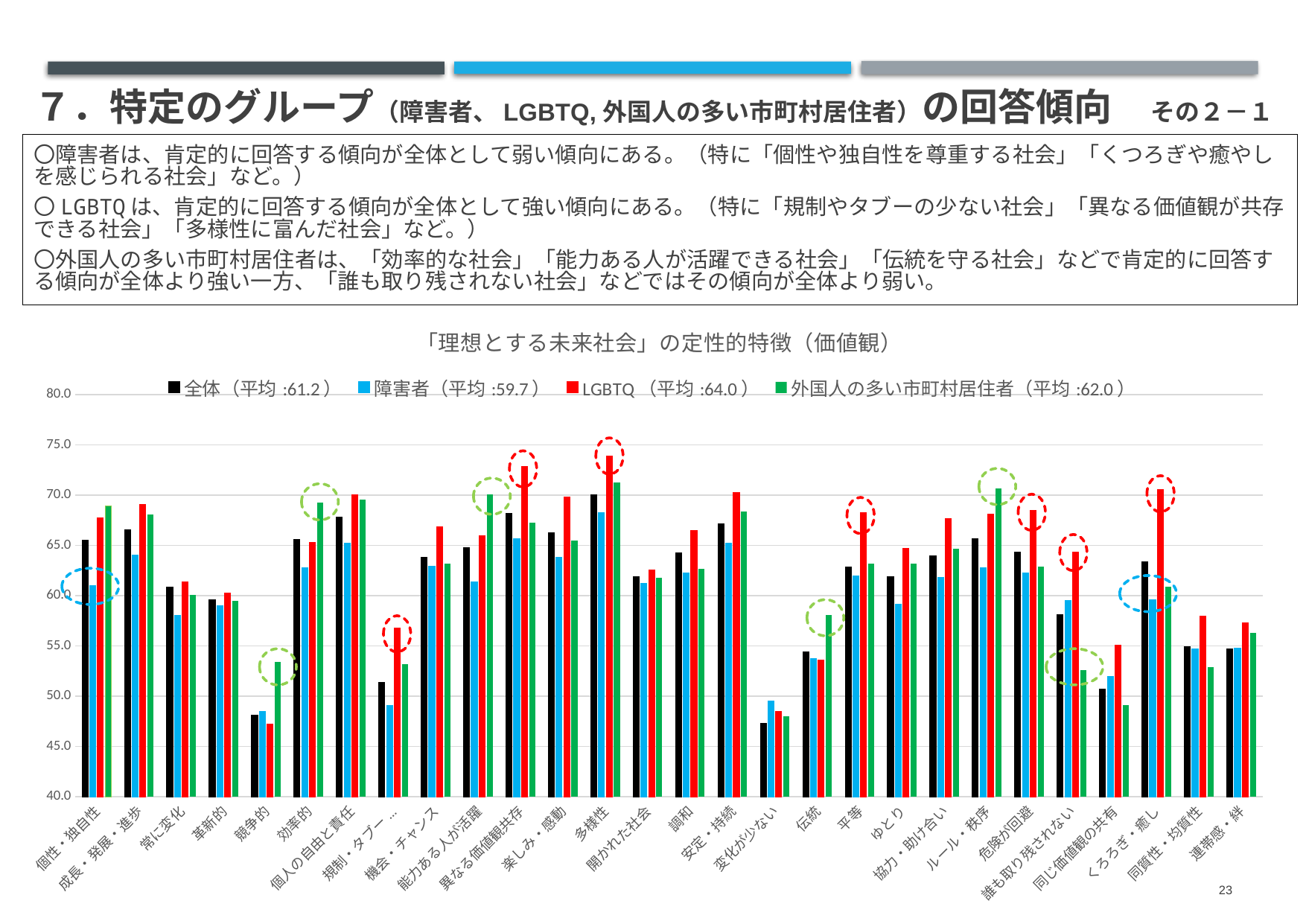

# ７．特定のグループ（障害者、LGBTQ,外国人の多い市町村居住者）の回答傾向　その２－１
〇障害者は、肯定的に回答する傾向が全体として弱い傾向にある。（特に「個性や独自性を尊重する社会」「くつろぎや癒やしを感じられる社会」など。）
〇LGBTQは、肯定的に回答する傾向が全体として強い傾向にある。（特に「規制やタブーの少ない社会」「異なる価値観が共存できる社会」「多様性に富んだ社会」など。）
〇外国人の多い市町村居住者は、「効率的な社会」「能力ある人が活躍できる社会」「伝統を守る社会」などで肯定的に回答する傾向が全体より強い一方、「誰も取り残されない社会」などではその傾向が全体より弱い。

### Chart: 「理想とする未来社会」の定性的特徴（価値観）

| Category | 全体（平均:61.2） | 障害者（平均:59.7） | LGBTQ（平均:64.0） | 外国人の多い市町村居住者（平均:62.0） |
|---|---|---|---|---|
| 個性・独自性 | 65.54337310544986 | 61.04417670682731 | 67.7547770700637 | 68.9655172413793 |
| 成長・発展・進歩 | 66.58336020638504 | 64.0562248995984 | 69.10828025477706 | 68.10344827586206 |
| 常に変化 | 60.85940019348597 | 58.03212851405621 | 61.38535031847133 | 60.05747126436781 |
| 革新的 | 59.63398903579491 | 59.036144578313255 | 60.27070063694267 | 59.48275862068966 |
| 競争的 | 48.11351177039664 | 48.493975903614455 | 47.21337579617835 | 53.44827586206897 |
| 効率的 | 65.61593034504999 | 62.75100401606425 | 65.28662420382165 | 69.25287356321839 |
| 個人の自由と責任 | 67.80070944856497 | 65.26104417670682 | 70.06369426751593 | 69.54022988505747 |
| 規制・タブーが少ない | 51.35440180586907 | 49.096385542168676 | 56.767515923566876 | 53.160919540229884 |
| 機会・チャンス | 63.818123186069 | 62.95180722891567 | 66.87898089171975 | 63.2183908045977 |
| 能力ある人が活躍 | 64.80973879393743 | 61.34538152610441 | 66.00318471337579 | 70.11494252873563 |
| 異なる価値観共存 | 68.21186713963239 | 65.66265060240964 | 72.85031847133757 | 67.24137931034483 |
| 楽しみ・感動 | 66.29313124798452 | 63.85542168674699 | 69.82484076433121 | 65.51724137931035 |
| 多様性 | 70.03386004514674 | 68.27309236947792 | 73.88535031847132 | 71.26436781609195 |
| 開かれた社会 | 61.88326346339891 | 61.24497991967871 | 62.57961783439491 | 61.7816091954023 |
| 調和 | 64.24540470815866 | 62.24899598393575 | 66.48089171974522 | 62.64367816091955 |
| 安定・持続 | 67.17994195420832 | 65.26104417670683 | 70.30254777070064 | 68.39080459770115 |
| 変化が少ない | 47.3073202192841 | 49.497991967871485 | 48.48726114649682 | 47.98850574712644 |
| 伝統 | 54.41792970009674 | 53.71485943775101 | 53.582802547770704 | 58.04597701149425 |
| 平等 | 62.87487907126734 | 61.94779116465864 | 68.23248407643311 | 63.21839080459771 |
| ゆとり | 61.92357304095453 | 59.136546184738954 | 64.72929936305732 | 63.2183908045977 |
| 協力・助け合い | 63.94711383424701 | 61.84738955823293 | 67.6751592356688 | 64.65517241379311 |
| ルール・秩序 | 65.68042566913898 | 62.75100401606425 | 68.15286624203821 | 70.6896551724138 |
| 危険が回避 | 64.36633344082554 | 62.24899598393575 | 68.47133757961784 | 62.931034482758626 |
| 誰も取り残されない | 58.11834891970332 | 59.53815261044177 | 64.3312101910828 | 52.58620689655172 |
| 同じ価値観の共有 | 50.67720090293453 | 52.00803212851405 | 55.09554140127389 | 49.137931034482754 |
| くろろぎ・癒し | 63.415027410512735 | 59.63855421686747 | 70.54140127388536 | 60.91954022988506 |
| 同質性・均質性 | 54.96613995485327 | 54.71887550200803 | 57.96178343949044 | 52.87356321839081 |
| 連帯感・絆 | 54.70009674298614 | 54.81927710843374 | 57.324840764331206 | 56.321839080459775 |
23